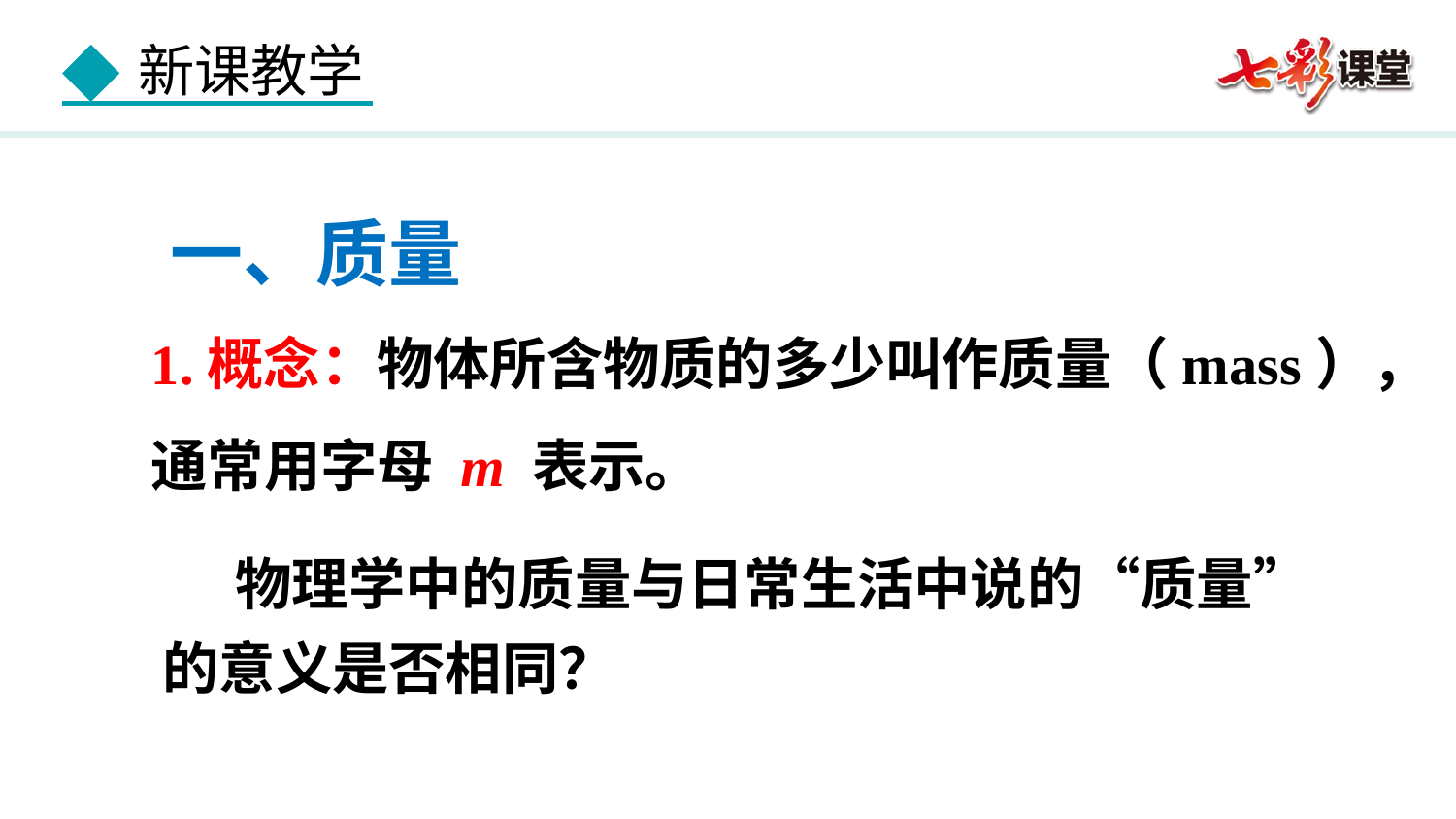

一、质量
1.概念：物体所含物质的多少叫作质量（mass），通常用字母 m 表示。
物理学中的质量与日常生活中说的“质量”的意义是否相同？